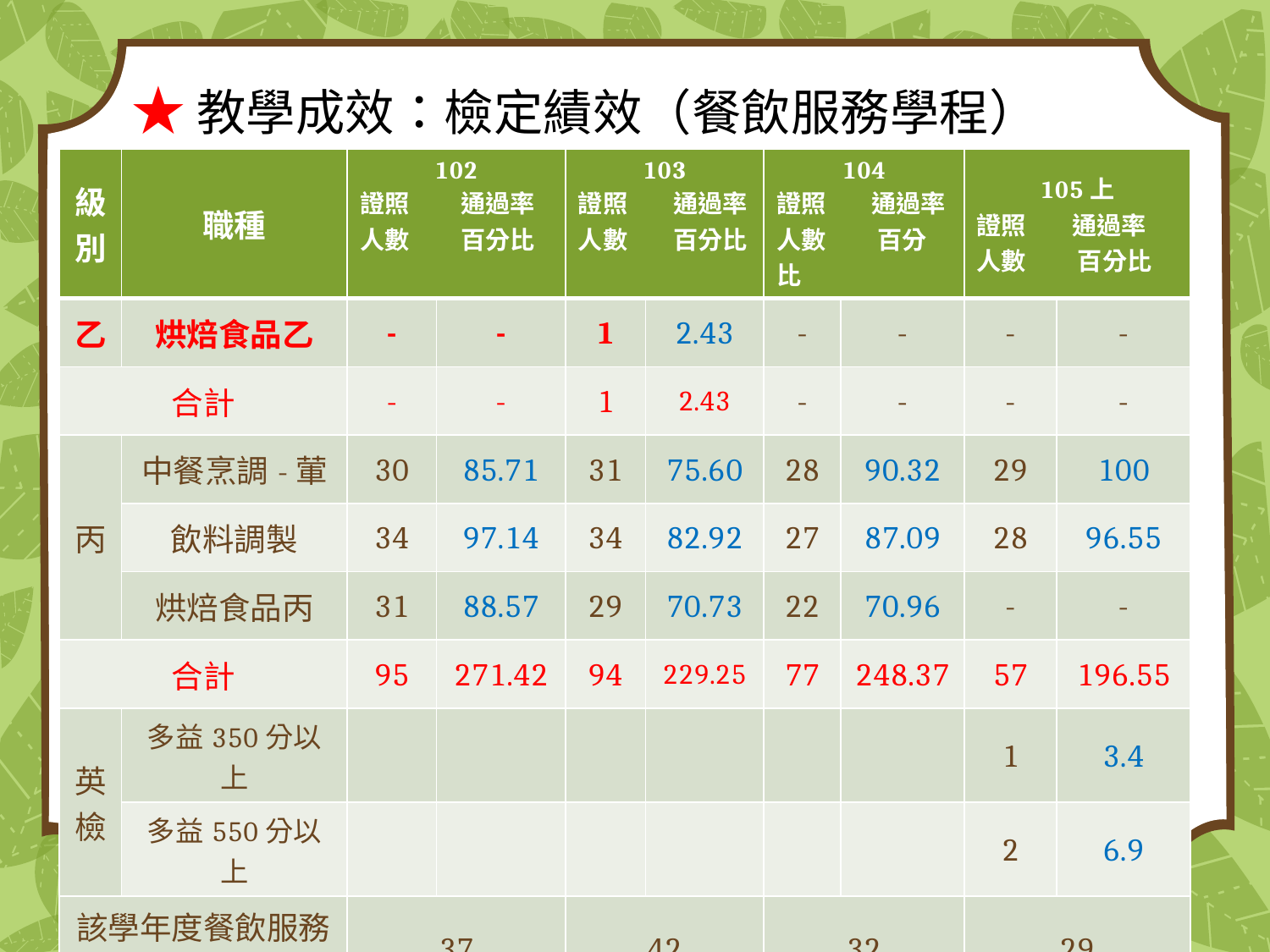

# ★教學成效：檢定績效（餐飲服務學程）
| 級別 | 職種 | 102 證照 通過率 人數 百分比 |  | 103 證照 通過率 人數 百分比 |  | 104 證照 通過率 人數 百分比 |  | 105上 證照 通過率 人數 百分比 |  |
| --- | --- | --- | --- | --- | --- | --- | --- | --- | --- |
| 乙 | 烘焙食品乙 | - | - | 1 | 2.43 | - | - | - | - |
| 合計 |  | - | - | 1 | 2.43 | - | - | - | - |
| 丙 | 中餐烹調-葷 | 30 | 85.71 | 31 | 75.60 | 28 | 90.32 | 29 | 100 |
|  | 飲料調製 | 34 | 97.14 | 34 | 82.92 | 27 | 87.09 | 28 | 96.55 |
|  | 烘焙食品丙 | 31 | 88.57 | 29 | 70.73 | 22 | 70.96 | - | - |
| 合計 |  | 95 | 271.42 | 94 | 229.25 | 77 | 248.37 | 57 | 196.55 |
| 英檢 | 多益350分以上 |  |  |  |  |  |  | 1 | 3.4 |
|  | 多益550分以上 |  |  |  |  |  |  | 2 | 6.9 |
| 該學年度餐飲服務學程畢業班人數 |  | 37 |  | 42 |  | 32 |  | 29 |  |